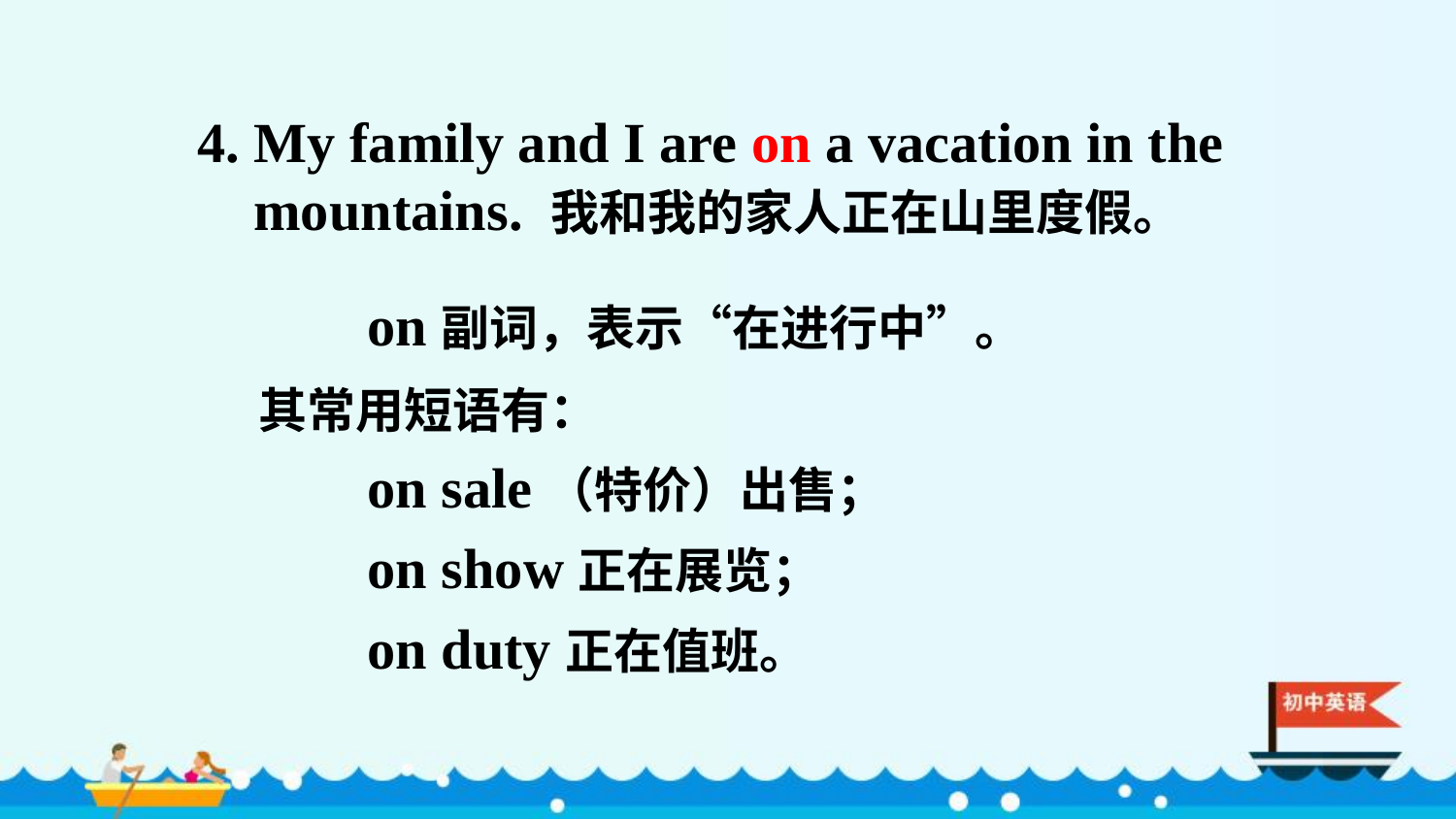

4. My family and I are on a vacation in the
    mountains. 我和我的家人正在山里度假。
         on副词，表示“在进行中”。
其常用短语有：
         on sale（特价）出售；
         on show正在展览；
         on duty正在值班。